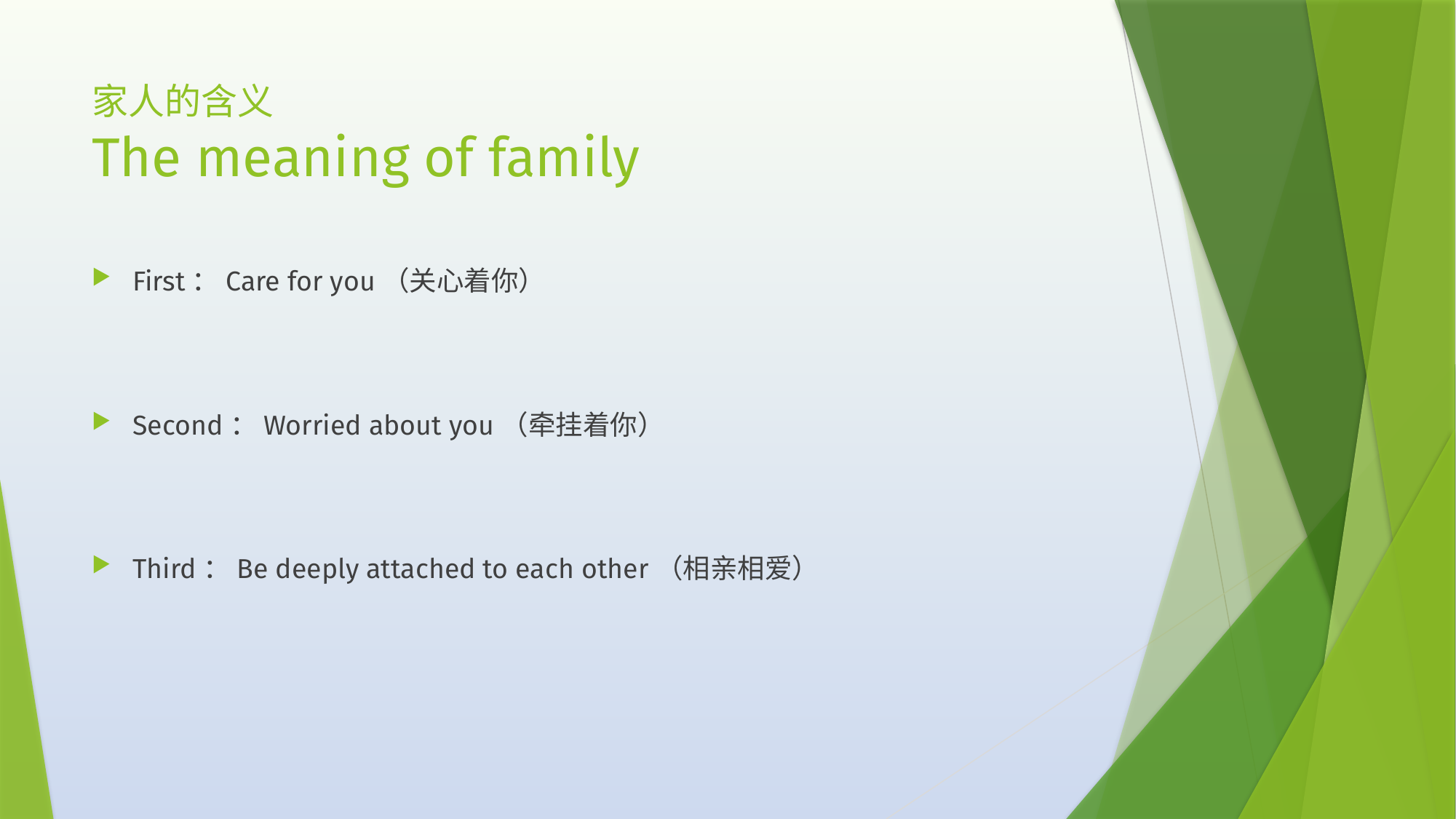

# 家人的含义 The meaning of family
First：Care for you（关心着你）

Second：Worried about you（牵挂着你）

Third：Be deeply attached to each other（相亲相爱）